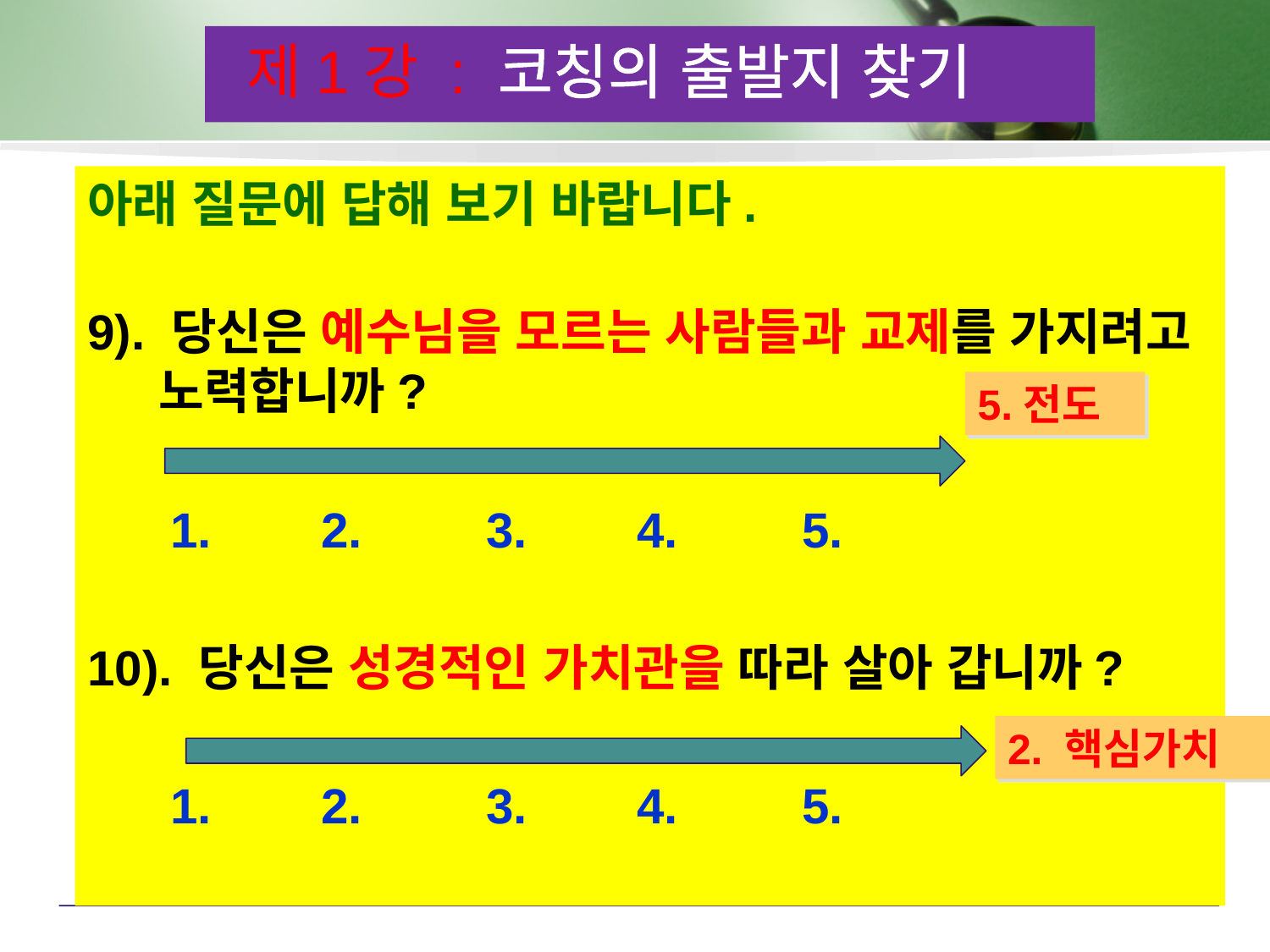

제1강 : 코칭의 출발지 찾기
아래 질문에 답해 보기 바랍니다.

9). 당신은 예수님을 모르는 사람들과 교제를 가지려고 노력합니까?

      1.        2.         3.        4.         5.

10). 당신은 성경적인 가치관을 따라 살아 갑니까?

      1.        2.         3.        4.         5.

5.전도

2. 핵심가치